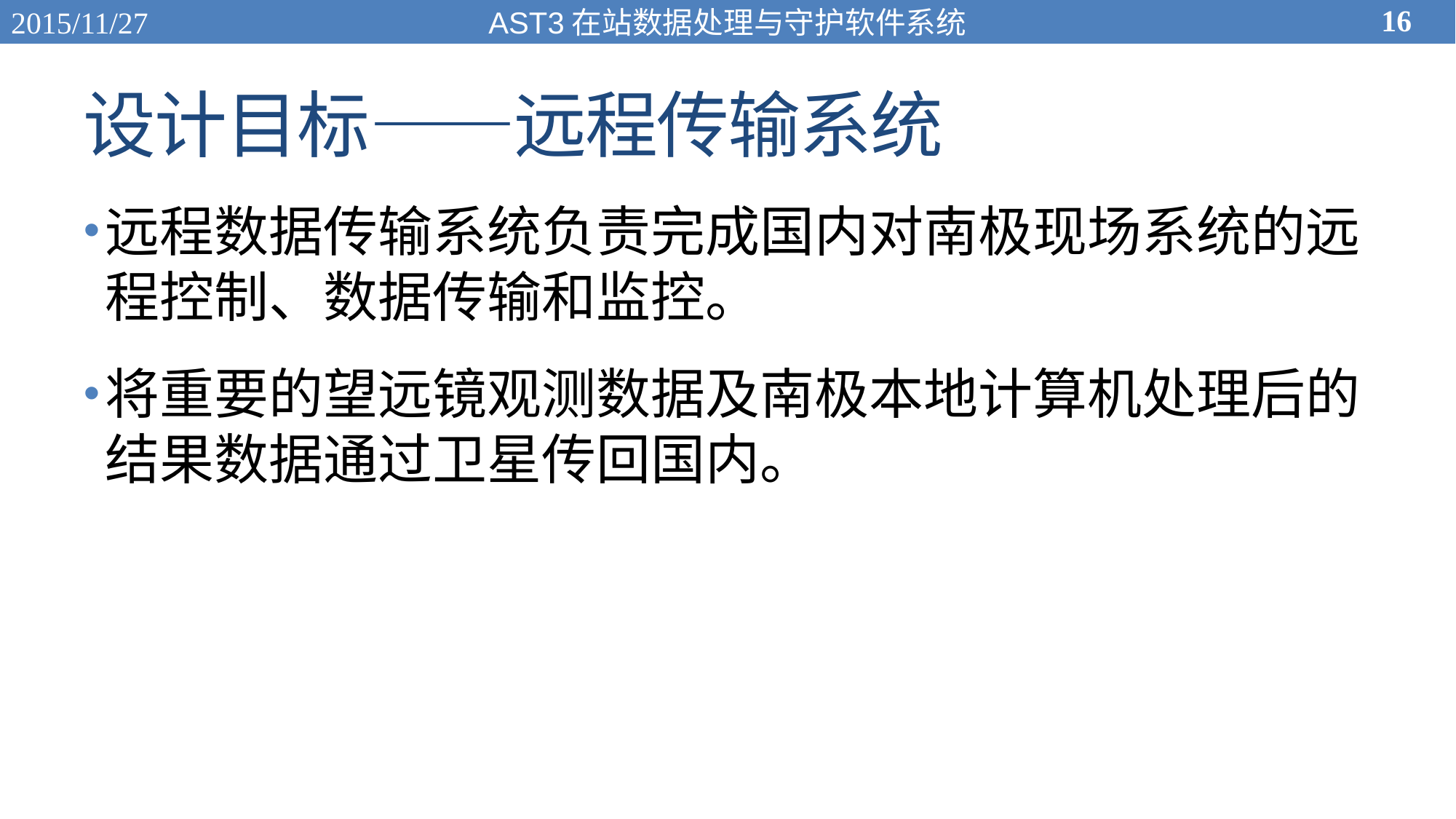

16
2015/11/27
AST3在站数据处理与守护软件系统
# 设计目标——远程传输系统
远程数据传输系统负责完成国内对南极现场系统的远程控制、数据传输和监控。

将重要的望远镜观测数据及南极本地计算机处理后的结果数据通过卫星传回国内。